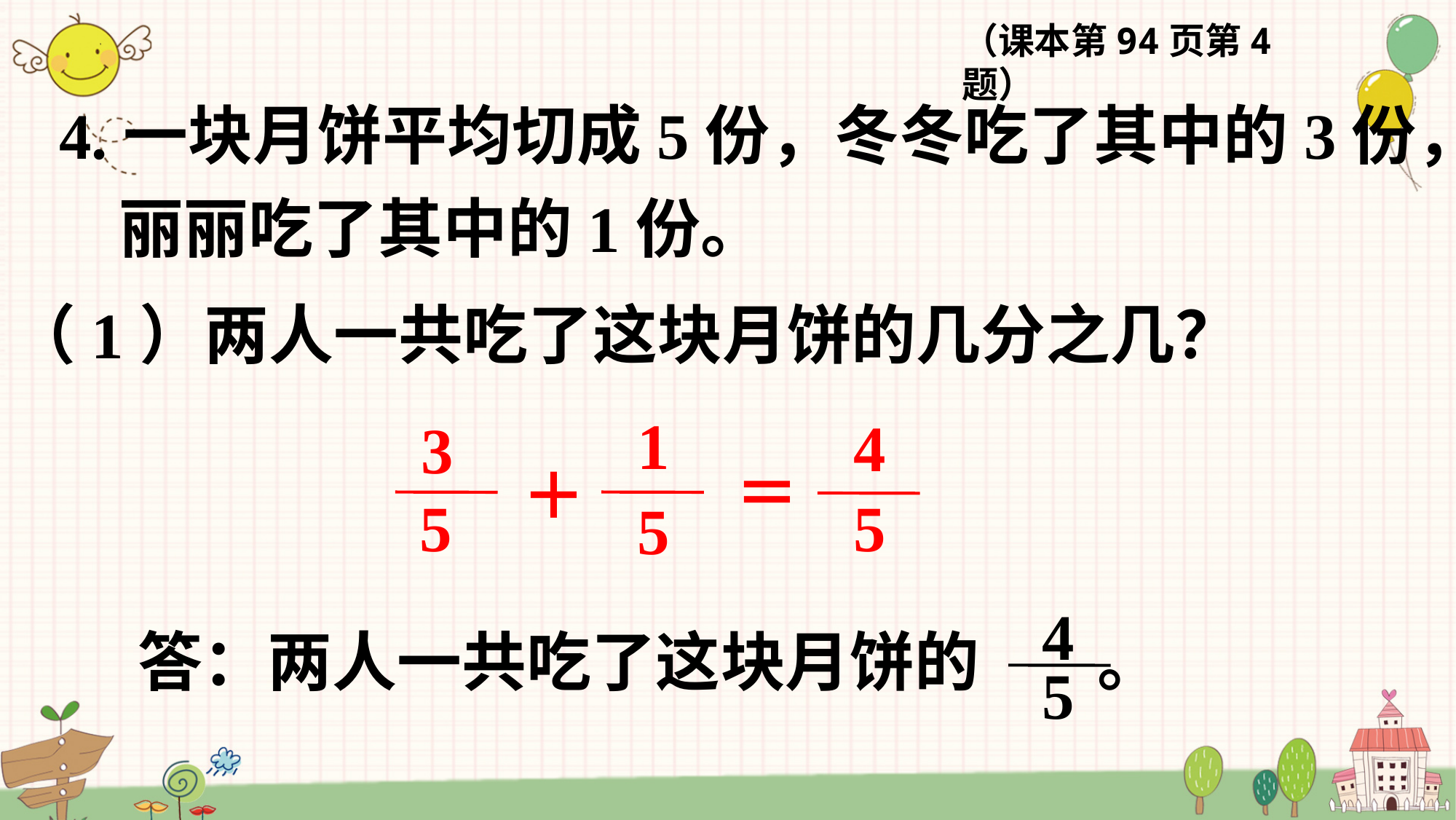

（课本第94页第4题）
4.一块月饼平均切成5份，冬冬吃了其中的3份，
   丽丽吃了其中的1份。
（1）两人一共吃了这块月饼的几分之几？
1
5
3
5
＝
＋
4
5
4
5
答：两人一共吃了这块月饼的        。